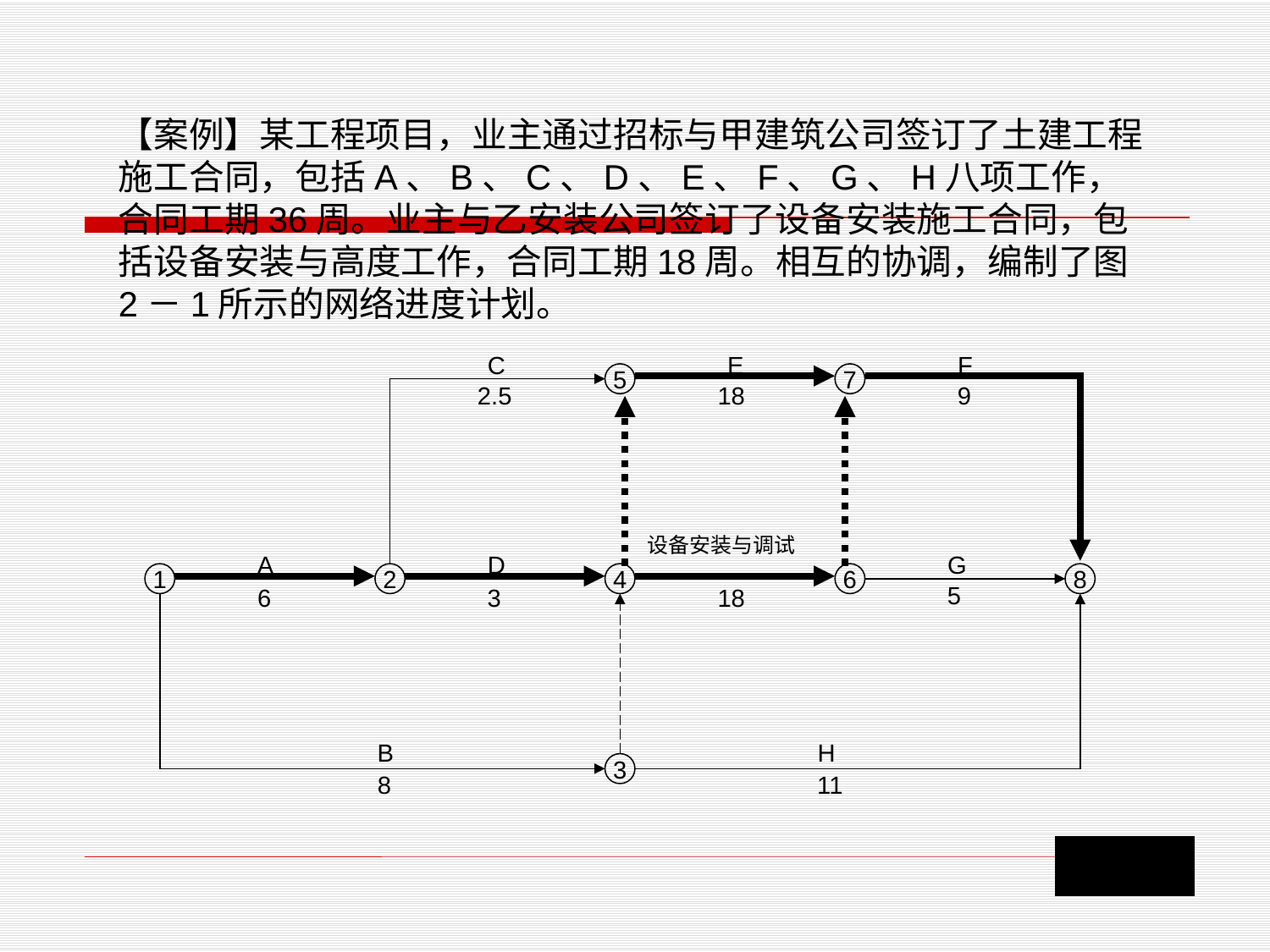

【案例】某工程项目，业主通过招标与甲建筑公司签订了土建工程施工合同，包括A、B、C、D、E、F、G、H八项工作，合同工期36周。业主与乙安装公司签订了设备安装施工合同，包括设备安装与高度工作，合同工期18周。相互的协调，编制了图2－1所示的网络进度计划。
C
E
F
5
7
2.5
18
9
设备安装与调试
A
D
G
1
2
4
6
8
5
6
3
18
B
H
3
8
11